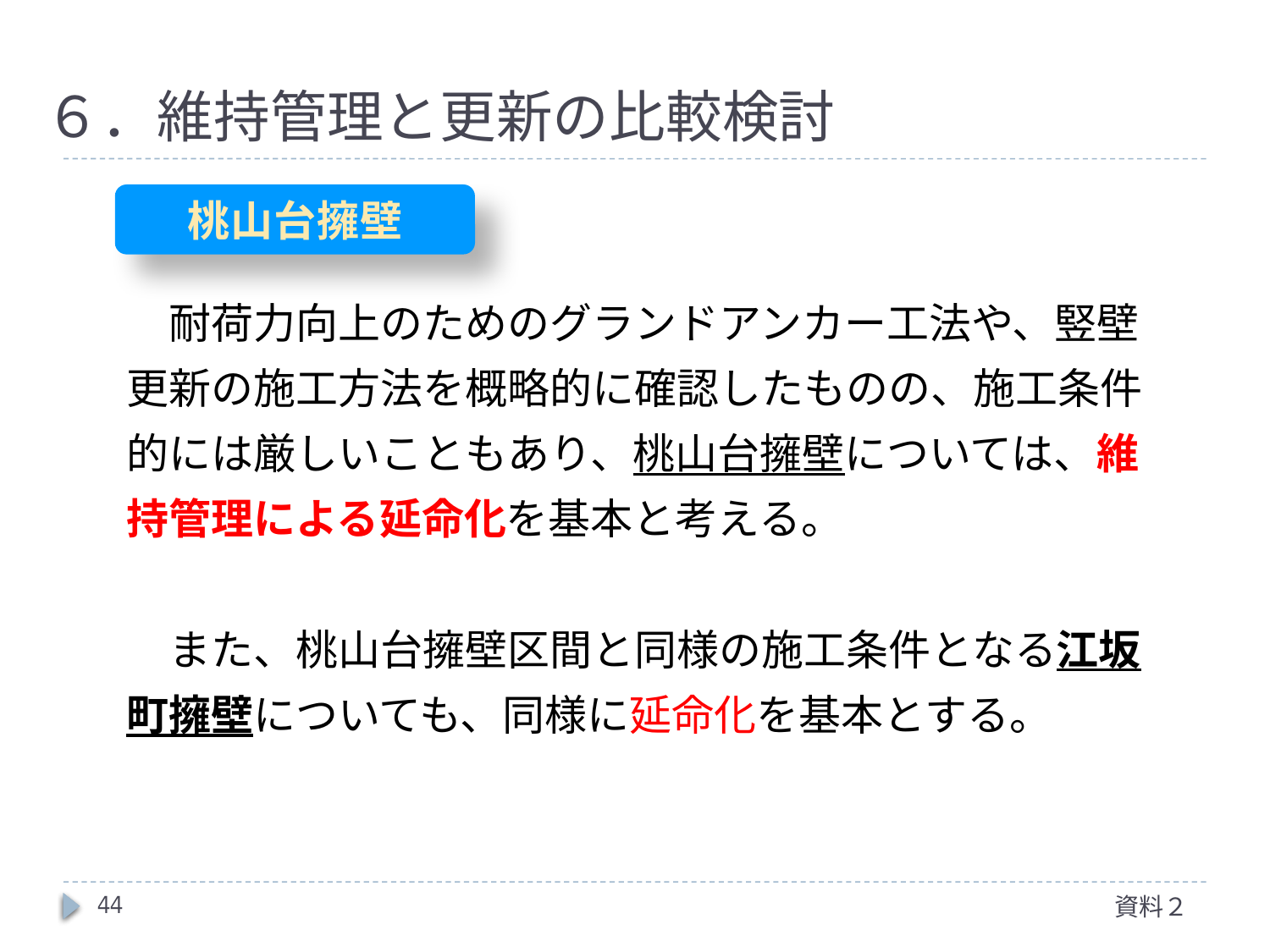

６．維持管理と更新の比較検討
桃山台擁壁
　耐荷力向上のためのグランドアンカー工法や、竪壁更新の施工方法を概略的に確認したものの、施工条件的には厳しいこともあり、桃山台擁壁については、維持管理による延命化を基本と考える。

　また、桃山台擁壁区間と同様の施工条件となる江坂町擁壁についても、同様に延命化を基本とする。
44
資料２